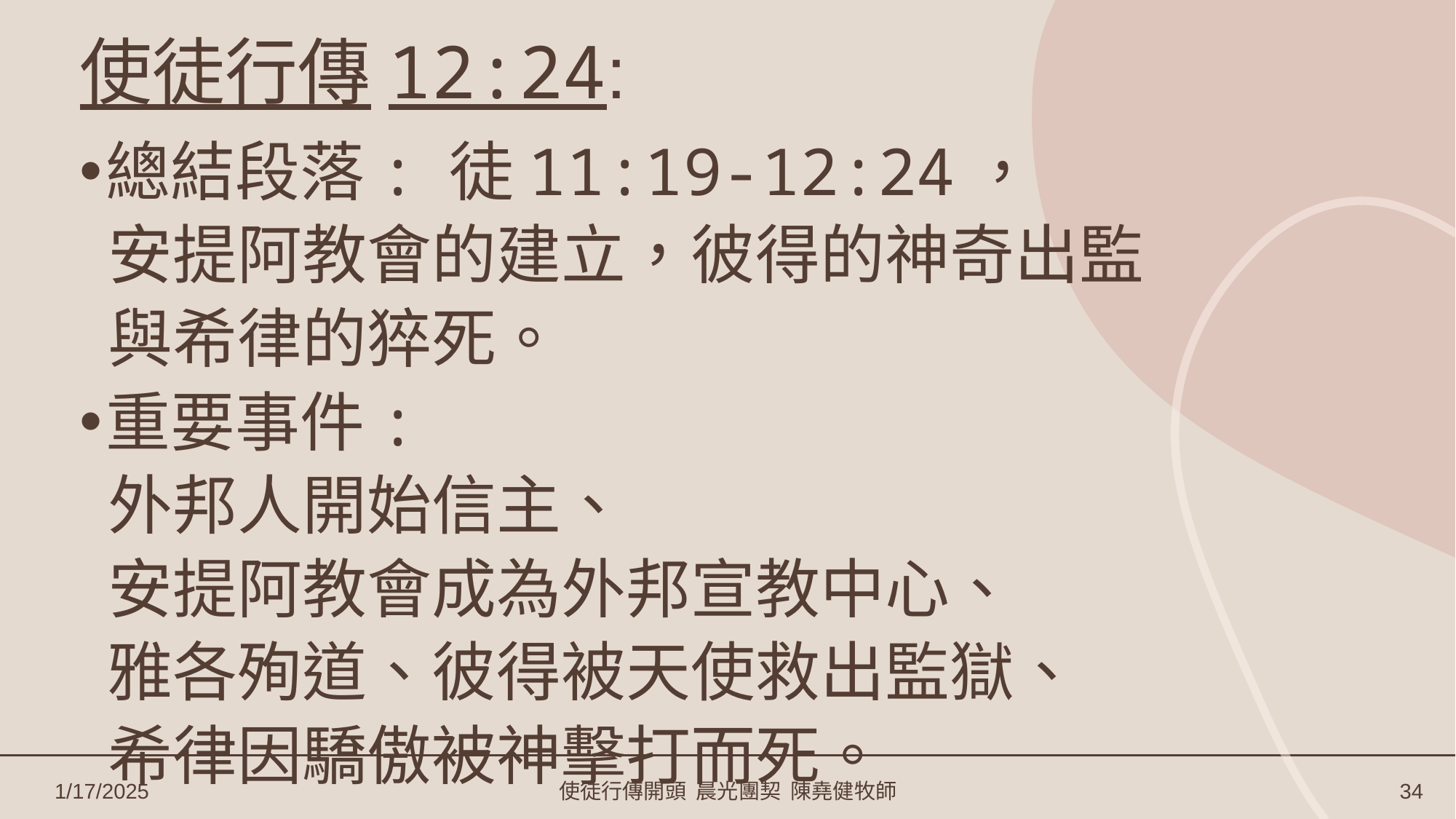

# 使徒行傳12:24:
總結段落: 徒11:19-12:24，
 安提阿教會的建立，彼得的神奇出監
 與希律的猝死。
重要事件:
 外邦人開始信主、
 安提阿教會成為外邦宣教中心、
 雅各殉道、彼得被天使救出監獄、
 希律因驕傲被神擊打而死。
1/17/2025
使徒行傳開頭  晨光團契  陳堯健牧師
34